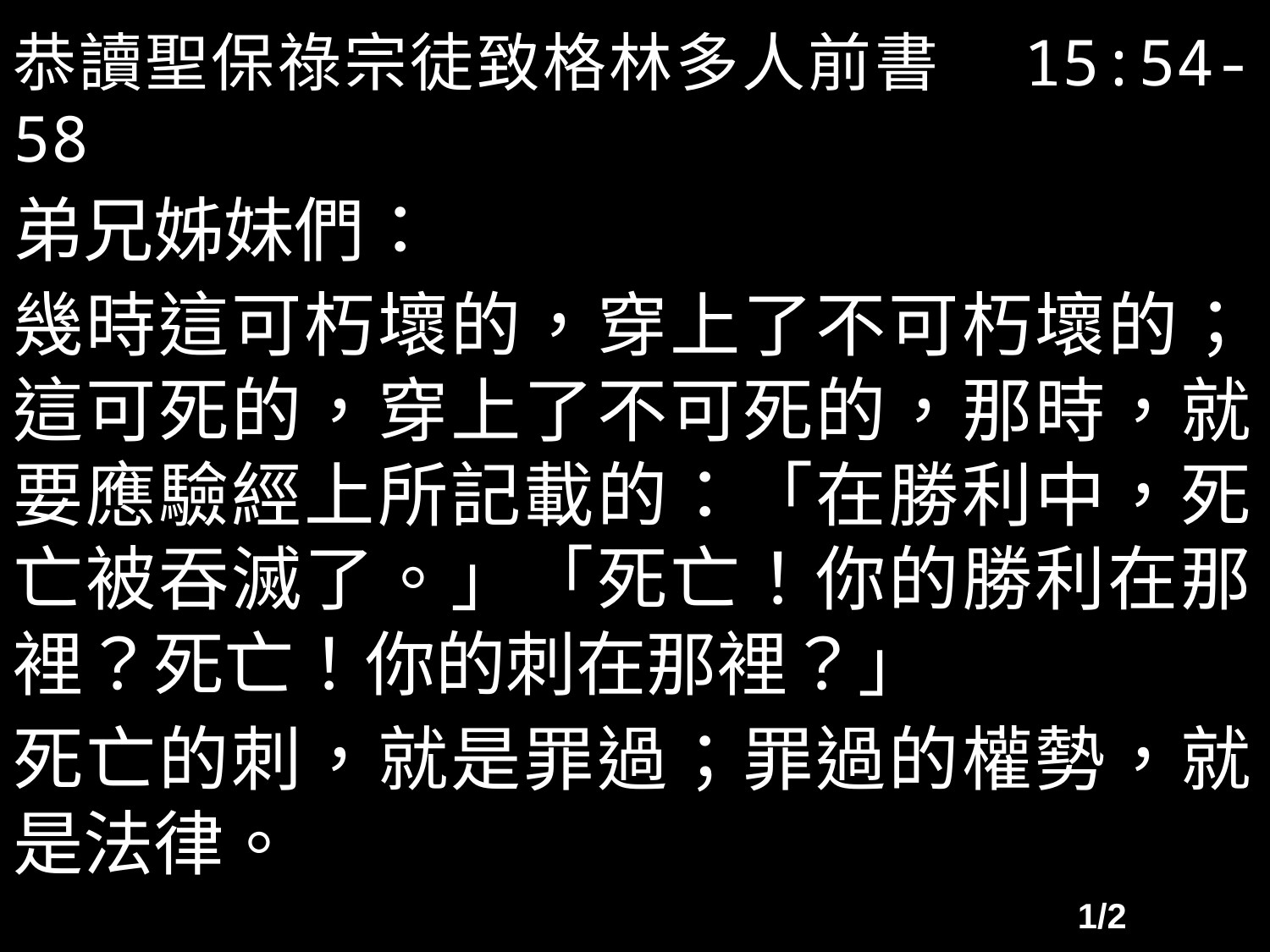

恭讀聖保祿宗徒致格林多人前書　15:54-58
弟兄姊妹們：
幾時這可朽壞的，穿上了不可朽壞的；這可死的，穿上了不可死的，那時，就要應驗經上所記載的：「在勝利中，死亡被吞滅了。」「死亡！你的勝利在那裡？死亡！你的刺在那裡？」
死亡的刺，就是罪過；罪過的權勢，就是法律。
1/2